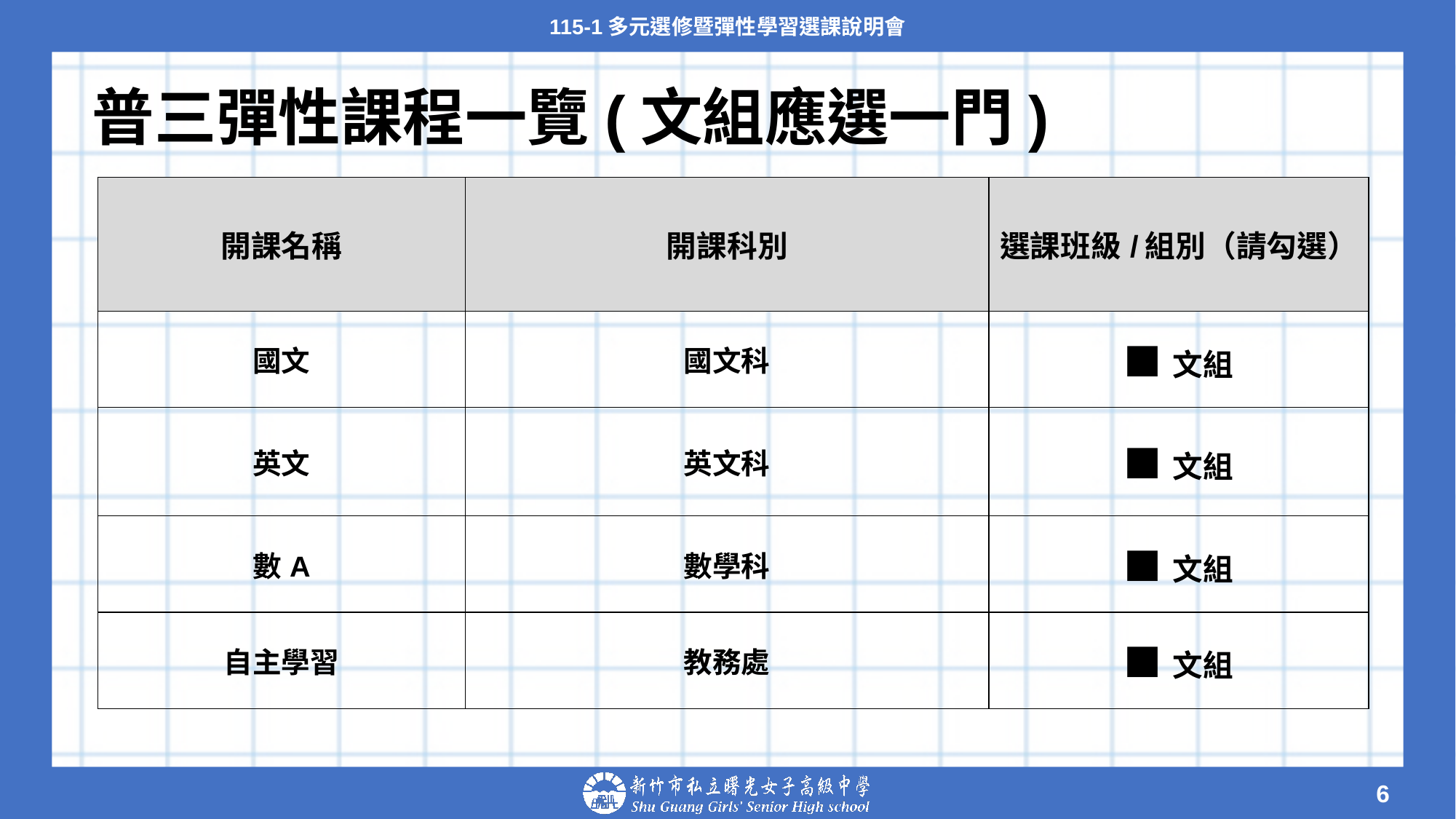

115-1多元選修暨彈性學習選課說明會
# 普三彈性課程一覽(文組應選一門)
| 開課名稱 | 開課科別 | 選課班級/組別（請勾選） |
| --- | --- | --- |
| 國文 | 國文科 | ■文組 |
| 英文 | 英文科 | ■文組 |
| 數A | 數學科 | ■文組 |
| 自主學習 | 教務處 | ■文組 |

6